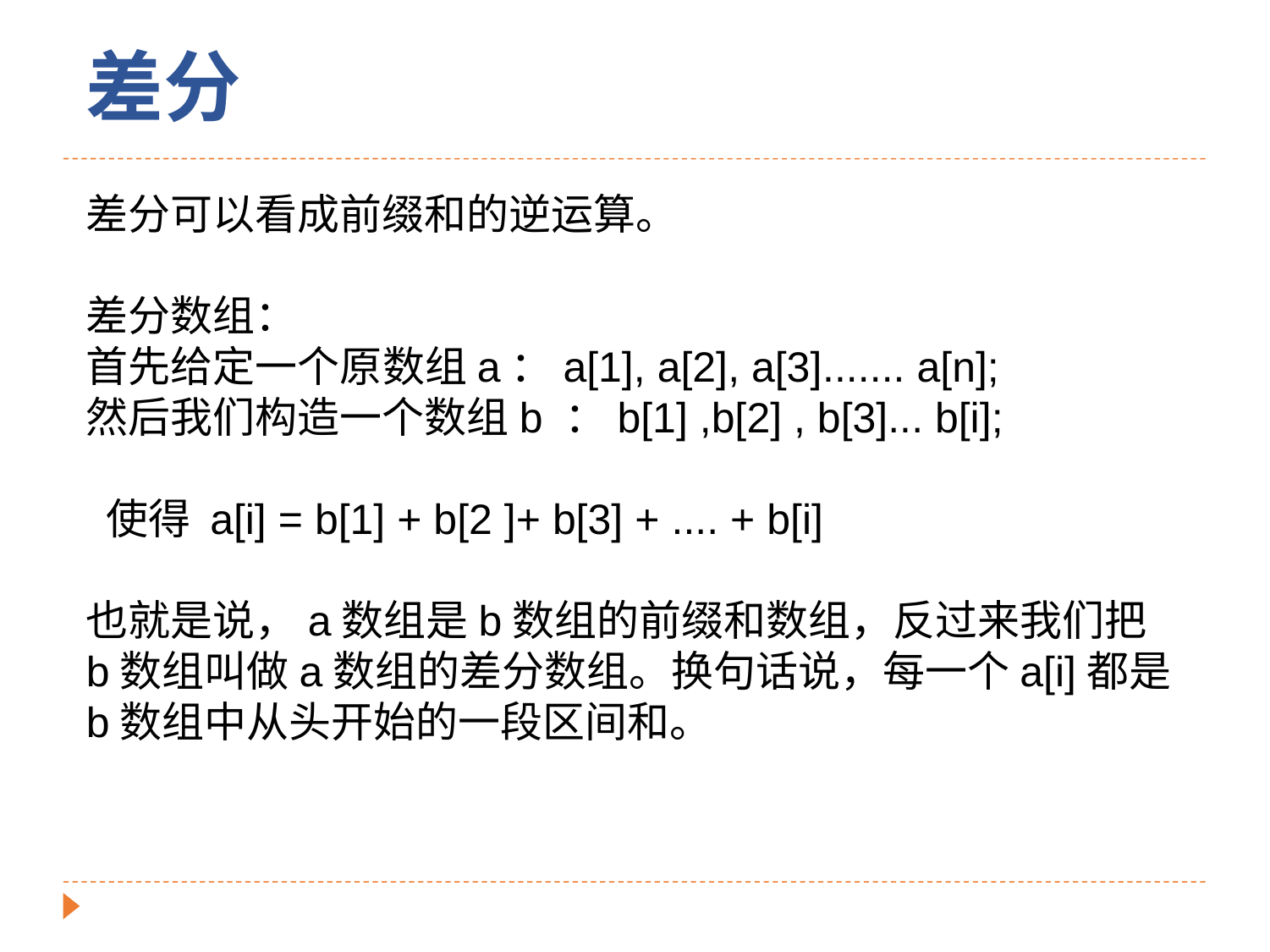

差分
差分可以看成前缀和的逆运算。

差分数组：
首先给定一个原数组a：a[1], a[2], a[3]....... a[n];
然后我们构造一个数组b ：b[1] ,b[2] , b[3]... b[i];

 使得 a[i] = b[1] + b[2 ]+ b[3] + .... + b[i]

也就是说，a数组是b数组的前缀和数组，反过来我们把b数组叫做a数组的差分数组。换句话说，每一个a[i]都是b数组中从头开始的一段区间和。